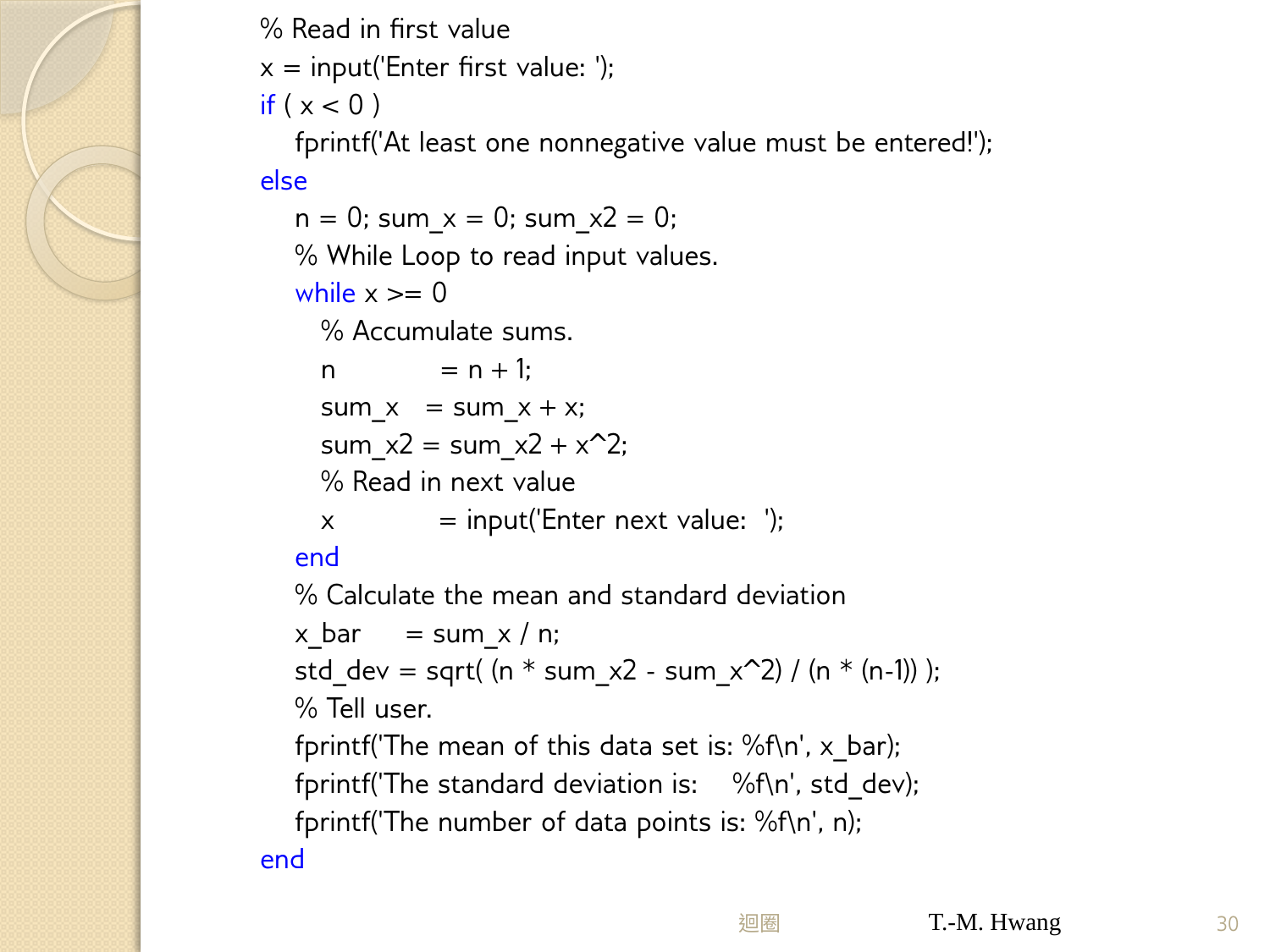

% Read in first value
x = input('Enter first value: ');
if ( x < 0 )
    fprintf('At least one nonnegative value must be entered!');
else
    n = 0; sum_x = 0; sum_x2 = 0;
    % While Loop to read input values.
    while x >= 0
       % Accumulate sums.
       n            = n + 1;
       sum_x   = sum_x + x;
       sum_x2 = sum_x2 + x^2;
       % Read in next value
       x            = input('Enter next value:  ');
    end
    % Calculate the mean and standard deviation
    x_bar     = sum_x / n;
    std_dev = sqrt( (n * sum_x2 - sum_x^2) / (n * (n-1)) );
    % Tell user.
    fprintf('The mean of this data set is: %f\n', x_bar);
    fprintf('The standard deviation is:    %f\n', std_dev);
    fprintf('The number of data points is: %f\n', n);
end

迴圈
T.-M. Hwang
30